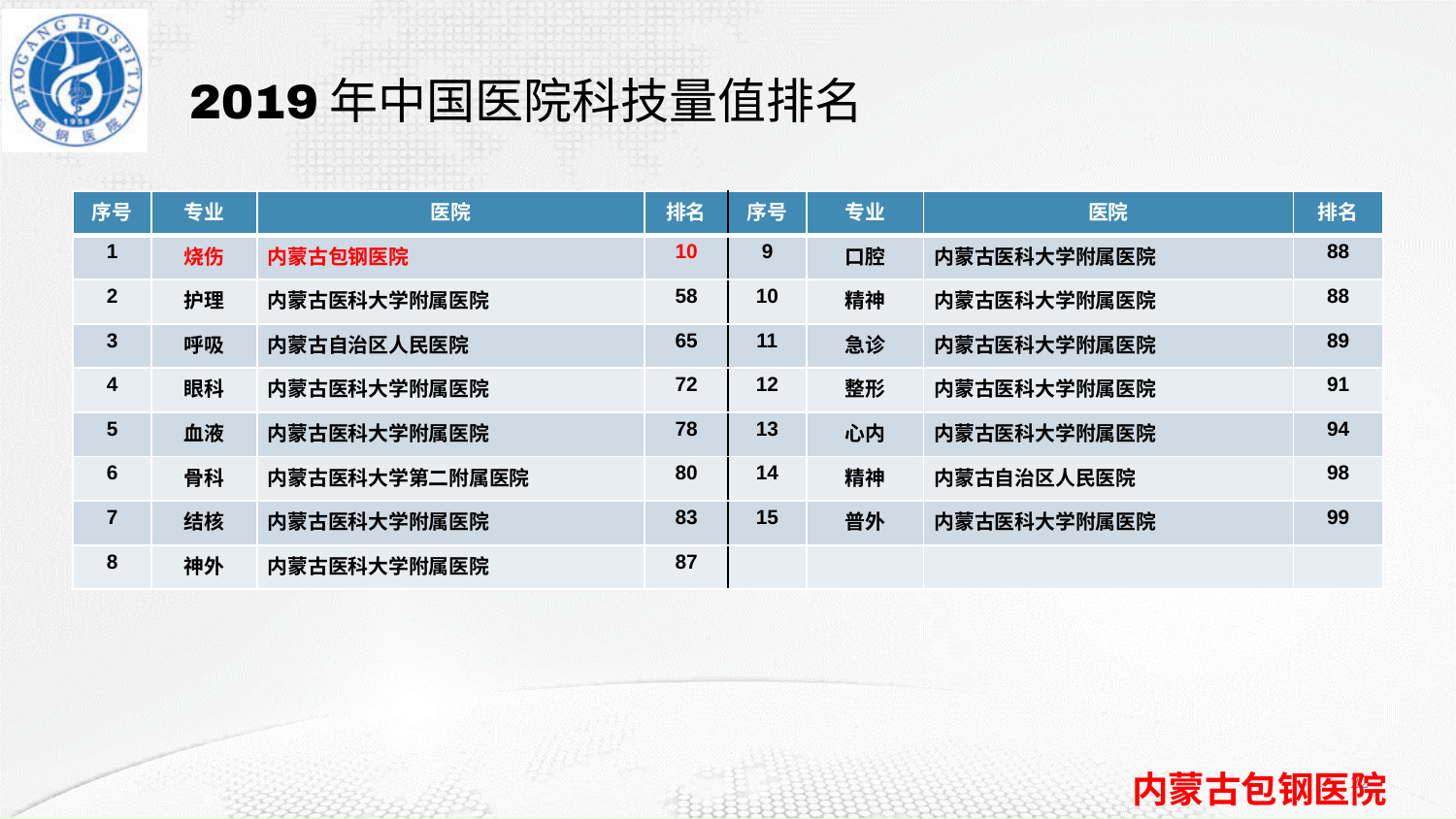

# 2019年中国医院科技量值排名
| 序号 | 专业 | 医院 | 排名 | 序号 | 专业 | 医院 | 排名 |
| --- | --- | --- | --- | --- | --- | --- | --- |
| 1 | 烧伤 | 内蒙古包钢医院 | 10 | 9 | 口腔 | 内蒙古医科大学附属医院 | 88 |
| 2 | 护理 | 内蒙古医科大学附属医院 | 58 | 10 | 精神 | 内蒙古医科大学附属医院 | 88 |
| 3 | 呼吸 | 内蒙古自治区人民医院 | 65 | 11 | 急诊 | 内蒙古医科大学附属医院 | 89 |
| 4 | 眼科 | 内蒙古医科大学附属医院 | 72 | 12 | 整形 | 内蒙古医科大学附属医院 | 91 |
| 5 | 血液 | 内蒙古医科大学附属医院 | 78 | 13 | 心内 | 内蒙古医科大学附属医院 | 94 |
| 6 | 骨科 | 内蒙古医科大学第二附属医院 | 80 | 14 | 精神 | 内蒙古自治区人民医院 | 98 |
| 7 | 结核 | 内蒙古医科大学附属医院 | 83 | 15 | 普外 | 内蒙古医科大学附属医院 | 99 |
| 8 | 神外 | 内蒙古医科大学附属医院 | 87 |  |  |  |  |